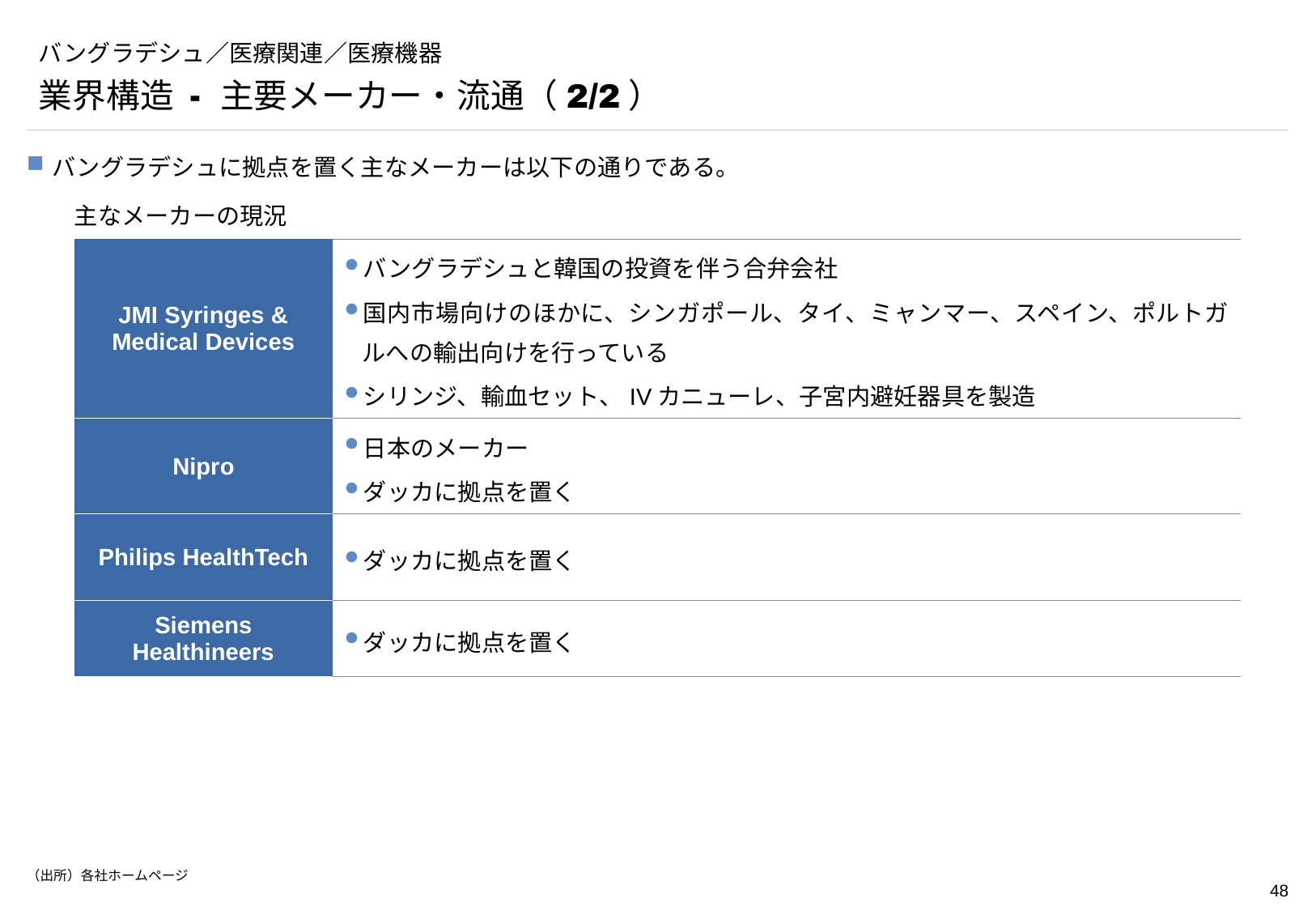

# バングラデシュ／医療関連／医療機器
業界構造 - 主要メーカー・流通（2/2）
バングラデシュに拠点を置く主なメーカーは以下の通りである。
主なメーカーの現況
| JMI Syringes & Medical Devices | バングラデシュと韓国の投資を伴う合弁会社 国内市場向けのほかに、シンガポール、タイ、ミャンマー、スペイン、ポルトガルへの輸出向けを行っている シリンジ、輸血セット、IVカニューレ、子宮内避妊器具を製造 |
| --- | --- |
| Nipro | 日本のメーカー ダッカに拠点を置く |
| Philips HealthTech | ダッカに拠点を置く |
| Siemens Healthineers | ダッカに拠点を置く |
（出所）各社ホームページ